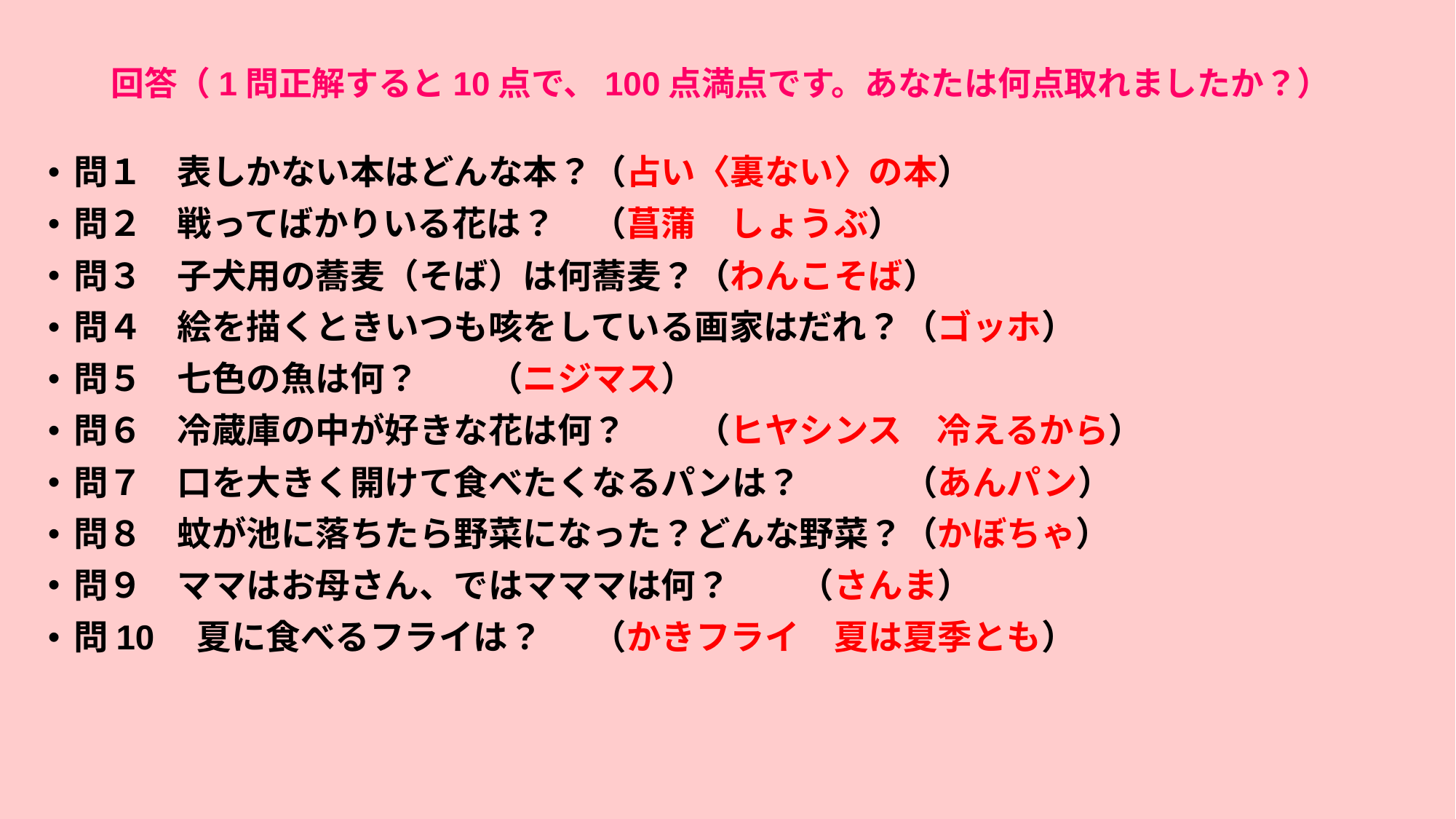

# 回答（1問正解すると10点で、100点満点です。あなたは何点取れましたか？）
問１　表しかない本はどんな本？				（占い〈裏ない〉の本）
問２　戦ってばかりいる花は？				（菖蒲　しょうぶ）
問３　子犬用の蕎麦（そば）は何蕎麦？			（わんこそば）
問４　絵を描くときいつも咳をしている画家はだれ？	（ゴッホ）
問５　七色の魚は何？					（ニジマス）
問６　冷蔵庫の中が好きな花は何？			（ヒヤシンス　冷えるから）
問７　口を大きく開けて食べたくなるパンは？		（あんパン）
問８　蚊が池に落ちたら野菜になった？どんな野菜？（かぼちゃ）
問９　ママはお母さん、ではマママは何？		（さんま）
問10　夏に食べるフライは？				（かきフライ　夏は夏季とも）